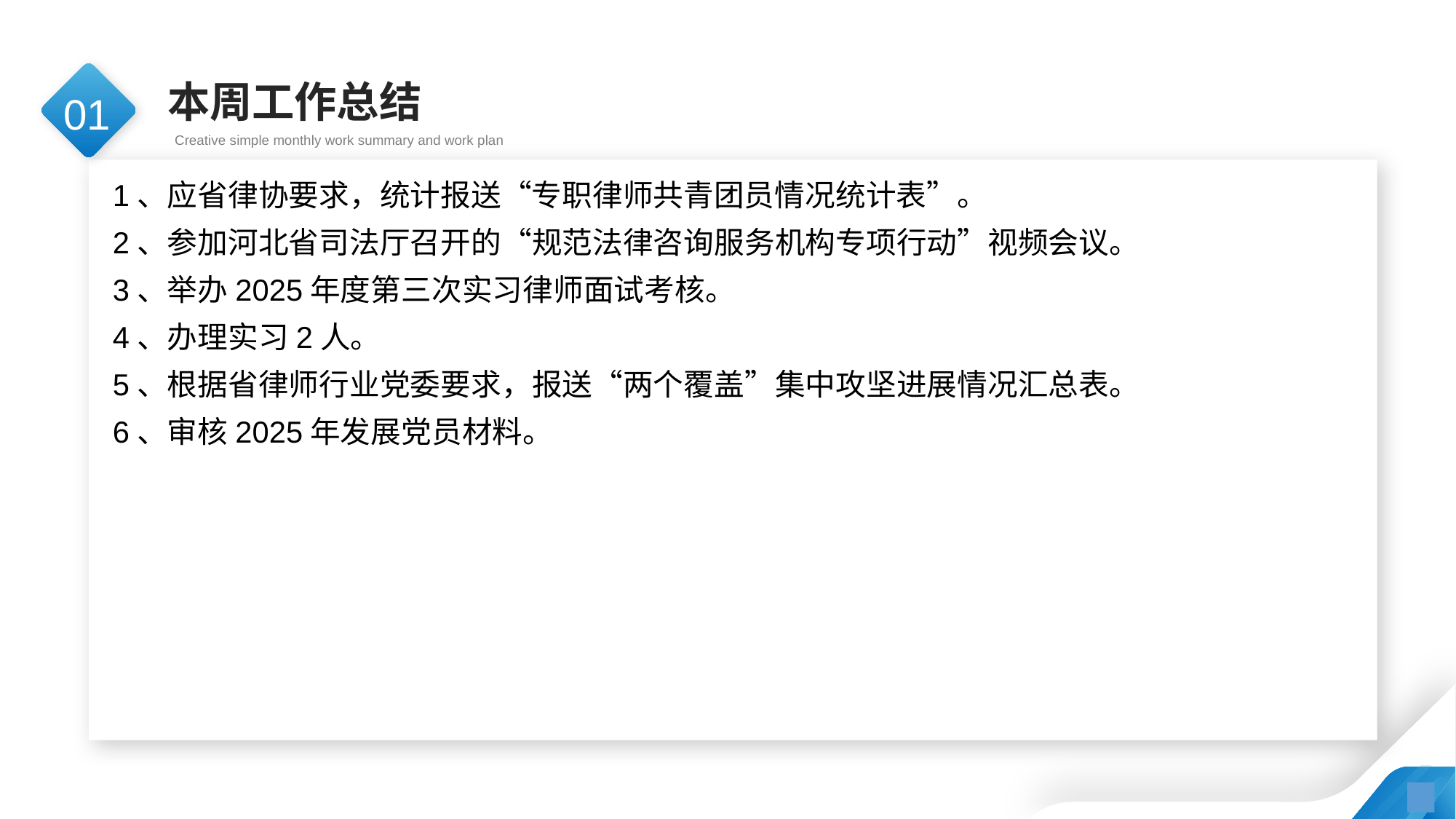

本周工作总结

01
1、应省律协要求，统计报送“专职律师共青团员情况统计表”。
2、参加河北省司法厅召开的“规范法律咨询服务机构专项行动”视频会议。
3、举办2025年度第三次实习律师面试考核。
4、办理实习2人。
5、根据省律师行业党委要求，报送“两个覆盖”集中攻坚进展情况汇总表。
6、审核2025年发展党员材料。